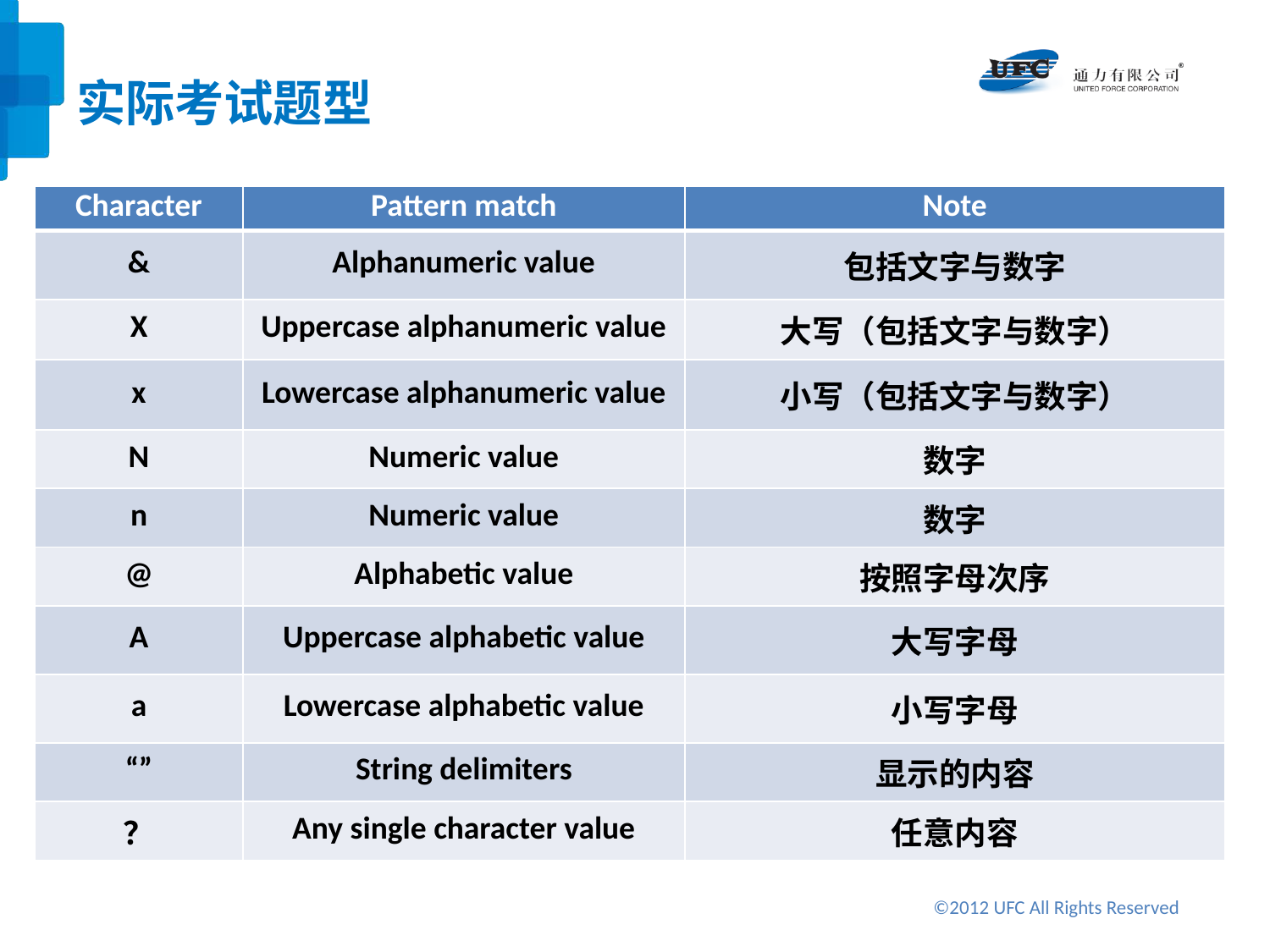

# 实际考试题型
| Character | Pattern match | Note |
| --- | --- | --- |
| & | Alphanumeric value | 包括文字与数字 |
| X | Uppercase alphanumeric value | 大写（包括文字与数字） |
| x | Lowercase alphanumeric value | 小写（包括文字与数字） |
| N | Numeric value | 数字 |
| n | Numeric value | 数字 |
| @ | Alphabetic value | 按照字母次序 |
| A | Uppercase alphabetic value | 大写字母 |
| a | Lowercase alphabetic value | 小写字母 |
| “” | String delimiters | 显示的内容 |
| ？ | Any single character value | 任意内容 |